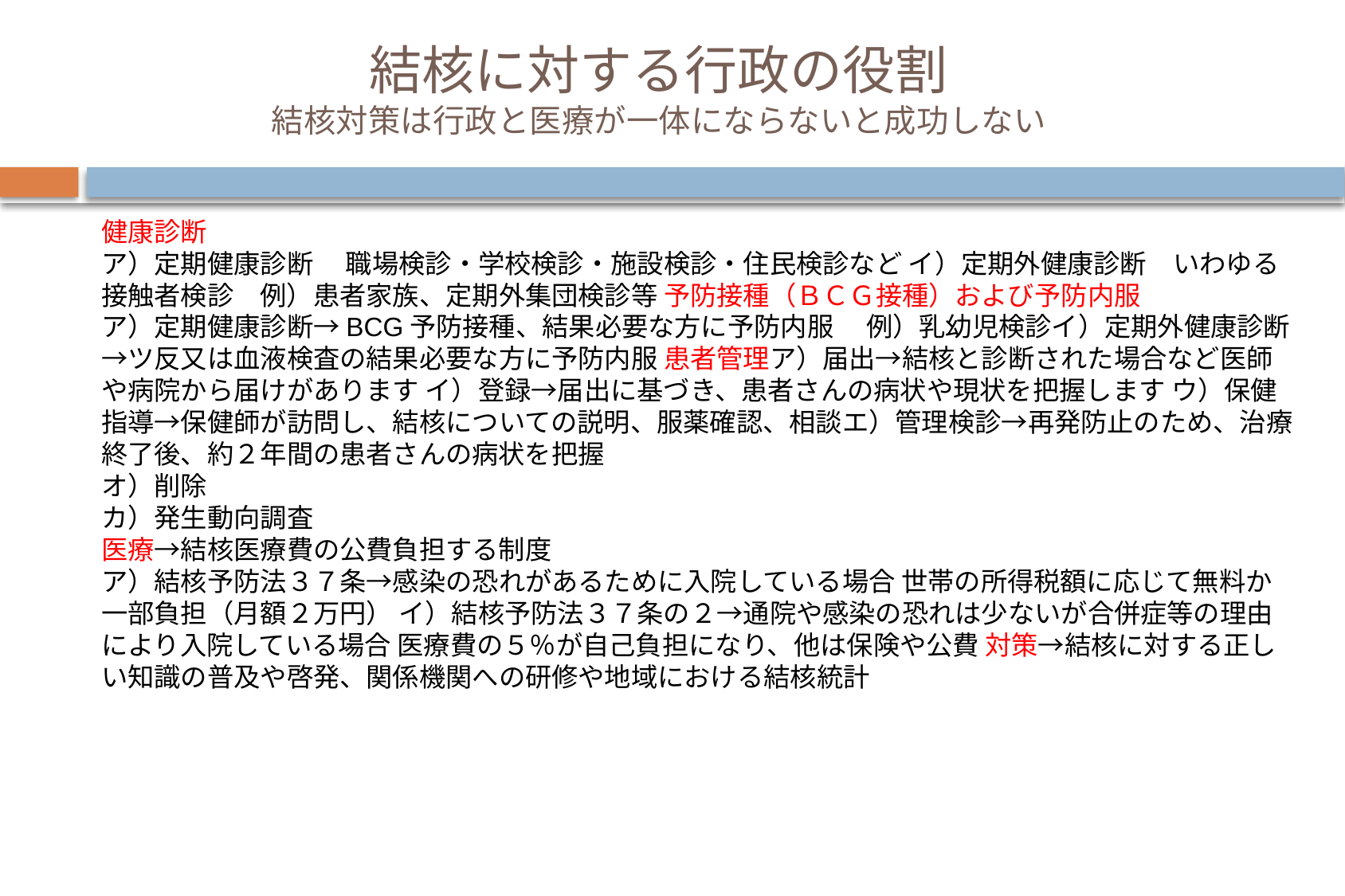

# 結核に対する行政の役割 結核対策は行政と医療が一体にならないと成功しない
健康診断
ア）定期健康診断 　職場検診・学校検診・施設検診・住民検診など  イ）定期外健康診断　いわゆる接触者検診　例）患者家族、定期外集団検診等  予防接種（ＢＣＧ接種）および予防内服
ア）定期健康診断→BCG予防接種、結果必要な方に予防内服 　例）乳幼児検診 イ）定期外健康診断→ツ反又は血液検査の結果必要な方に予防内服  患者管理 ア）届出→結核と診断された場合など医師や病院から届けがあります  イ）登録→届出に基づき、患者さんの病状や現状を把握します  ウ）保健指導→保健師が訪問し、結核についての説明、服薬確認、相談 エ）管理検診→再発防止のため、治療終了後、約２年間の患者さんの病状を把握
オ）削除
カ）発生動向調査
医療→結核医療費の公費負担する制度
ア）結核予防法３７条→感染の恐れがあるために入院している場合  世帯の所得税額に応じて無料か一部負担（月額２万円）  イ）結核予防法３７条の２→通院や感染の恐れは少ないが合併症等の理由により入院している場合  医療費の５％が自己負担になり、他は保険や公費  対策→結核に対する正しい知識の普及や啓発、関係機関への研修や地域における結核統計